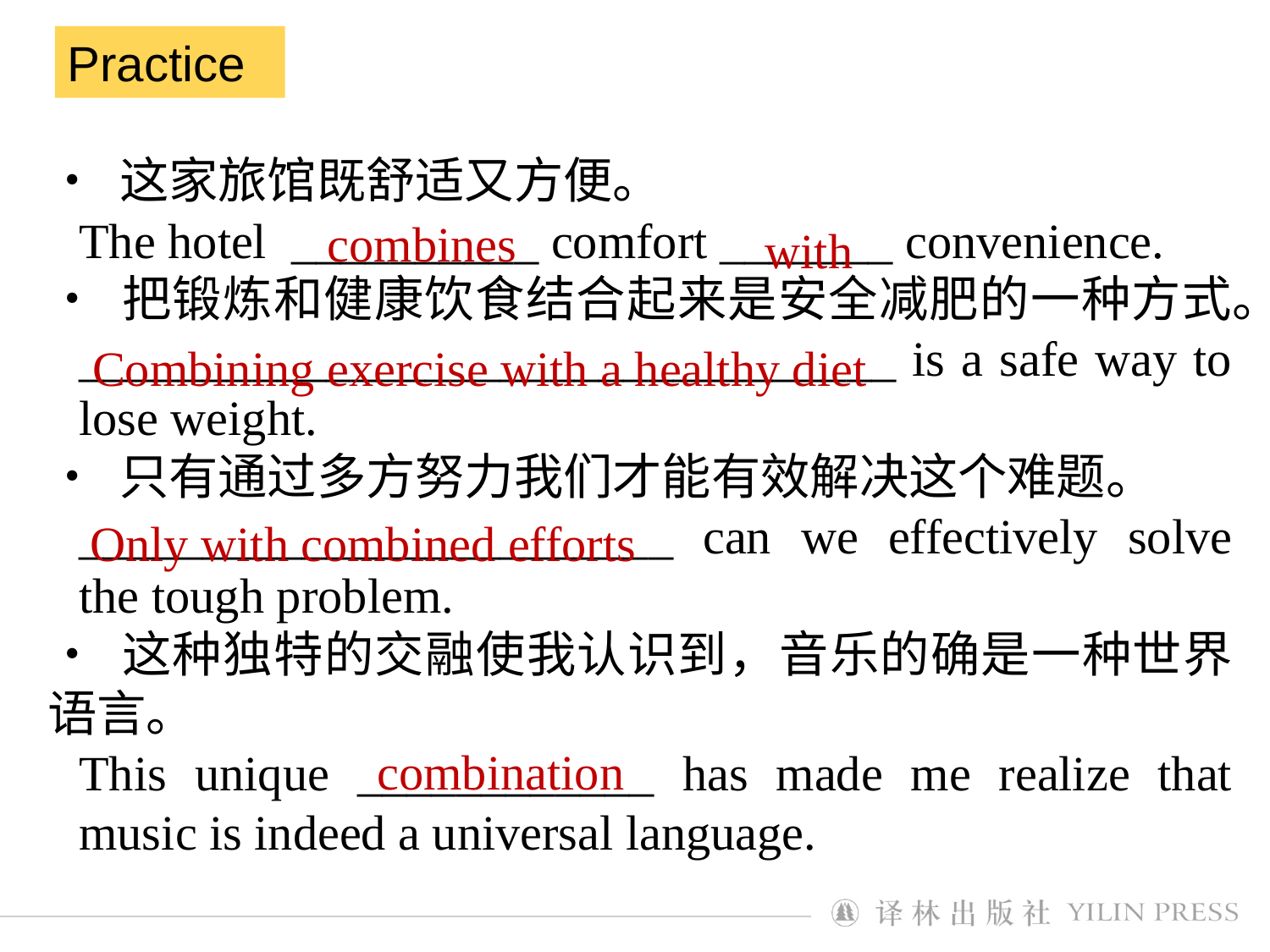

Practice
• 这家旅馆既舒适又方便。
The hotel  __________ comfort _______ convenience.
• 把锻炼和健康饮食结合起来是安全减肥的一种方式。
_________________________________ is a safe way to lose weight.
• 只有通过多方努力我们才能有效解决这个难题。
________________________ can we effectively solve the tough problem.
• 这种独特的交融使我认识到，音乐的确是一种世界语言。
This unique ____________ has made me realize that music is indeed a universal language.
combines
with
Combining exercise with a healthy diet
Only with combined efforts
combination